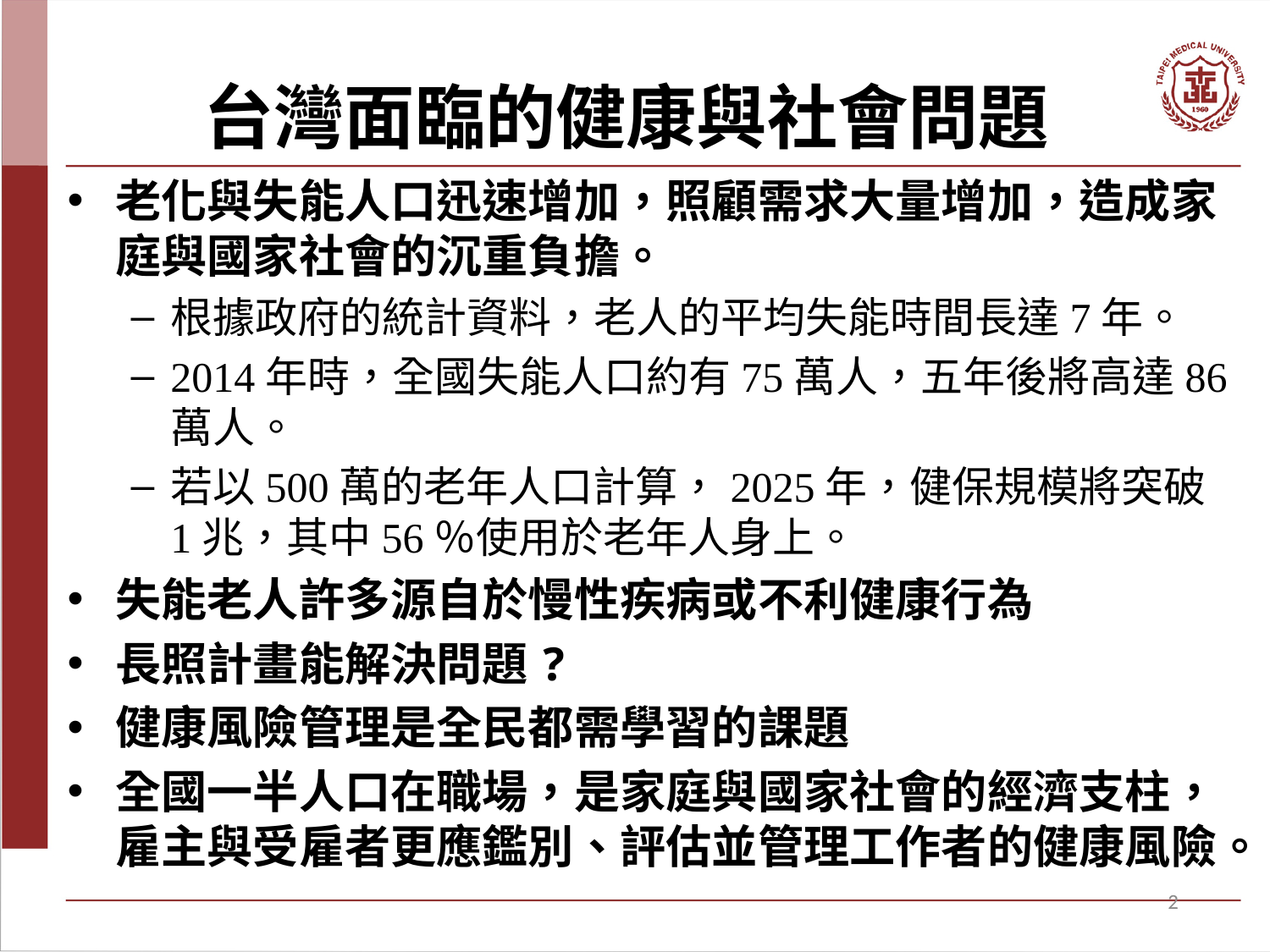

# 台灣面臨的健康與社會問題
老化與失能人口迅速增加，照顧需求大量增加，造成家庭與國家社會的沉重負擔。
根據政府的統計資料，老人的平均失能時間長達7年。
2014年時，全國失能人口約有75萬人，五年後將高達86萬人。
若以500萬的老年人口計算，2025年，健保規模將突破1兆，其中56％使用於老年人身上。
失能老人許多源自於慢性疾病或不利健康行為
長照計畫能解決問題?
健康風險管理是全民都需學習的課題
全國一半人口在職場，是家庭與國家社會的經濟支柱，雇主與受雇者更應鑑別、評估並管理工作者的健康風險。
2